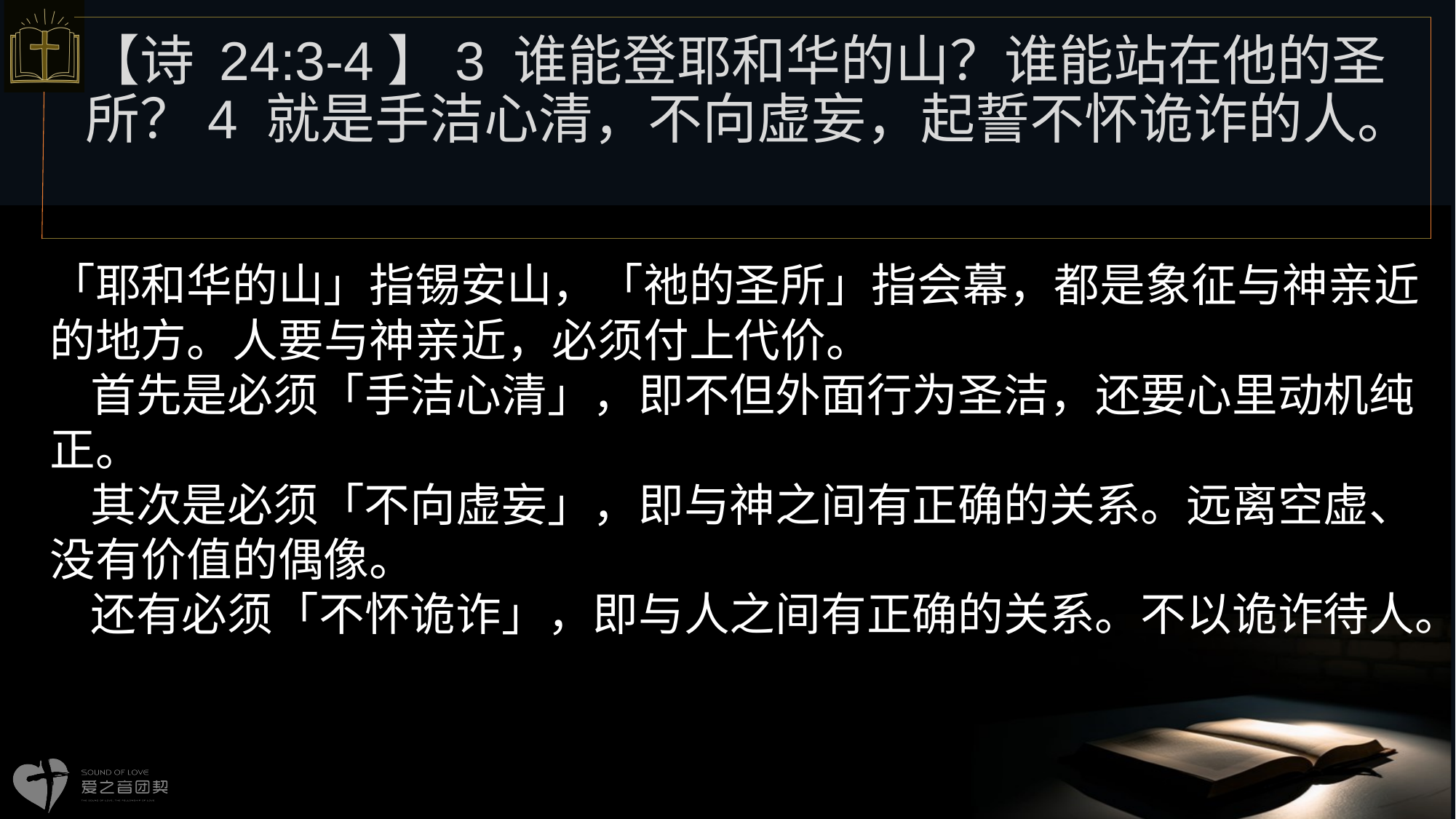

【诗 24:3-4】3 谁能登耶和华的山？谁能站在他的圣所？4 就是手洁心清，不向虚妄，起誓不怀诡诈的人。
# 「耶和华的山」指锡安山，「祂的圣所」指会幕，都是象征与神亲近的地方。人要与神亲近，必须付上代价。 首先是必须「手洁心清」，即不但外面行为圣洁，还要心里动机纯正。 其次是必须「不向虚妄」，即与神之间有正确的关系。远离空虚、没有价值的偶像。 还有必须「不怀诡诈」，即与人之间有正确的关系。不以诡诈待人。